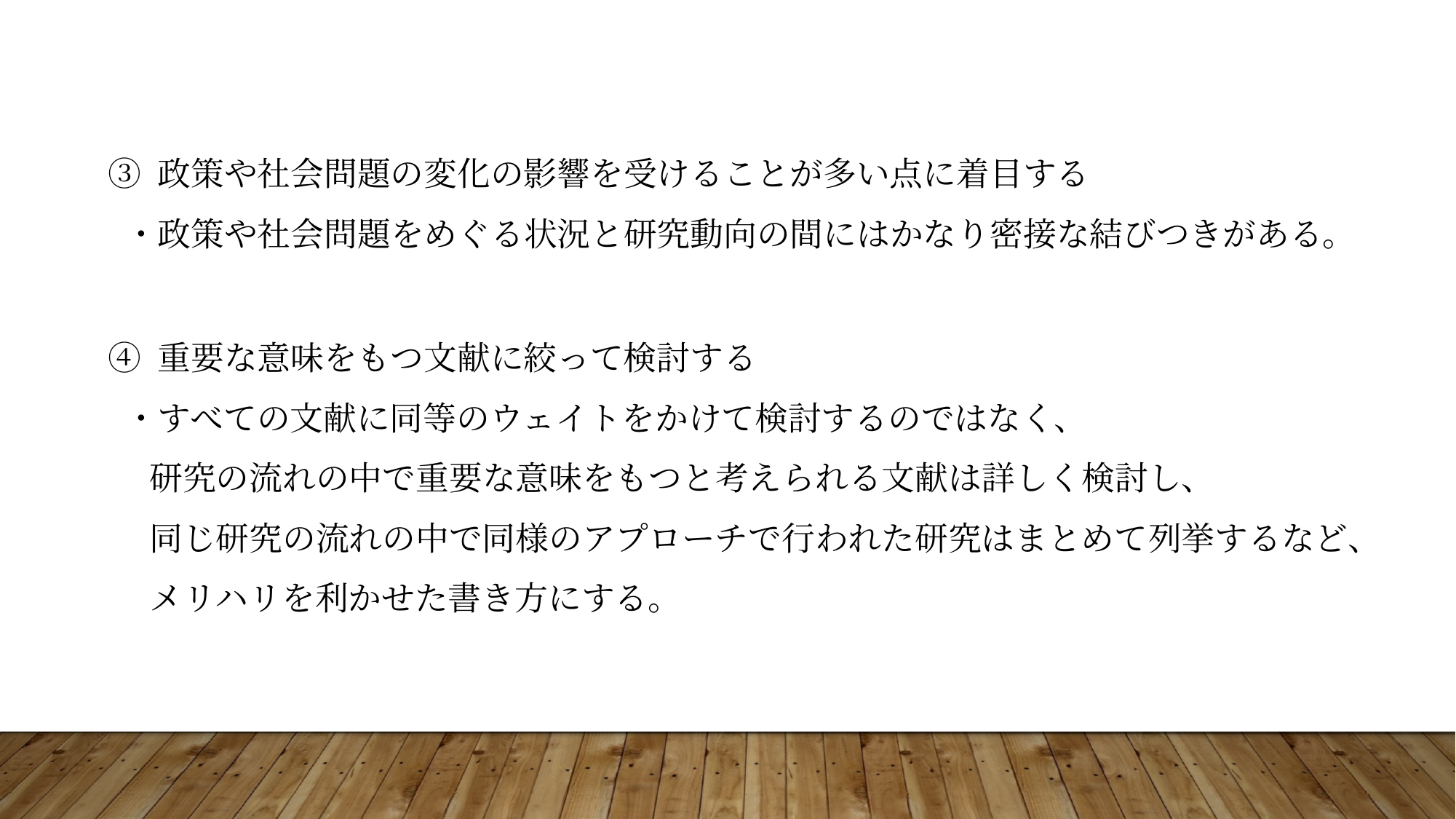

③ 政策や社会問題の変化の影響を受けることが多い点に着目する
 ・政策や社会問題をめぐる状況と研究動向の間にはかなり密接な結びつきがある。
④ 重要な意味をもつ文献に絞って検討する
 ・すべての文献に同等のウェイトをかけて検討するのではなく、
　 研究の流れの中で重要な意味をもつと考えられる文献は詳しく検討し、
　 同じ研究の流れの中で同様のアプローチで行われた研究はまとめて列挙するなど、
　 メリハリを利かせた書き方にする。